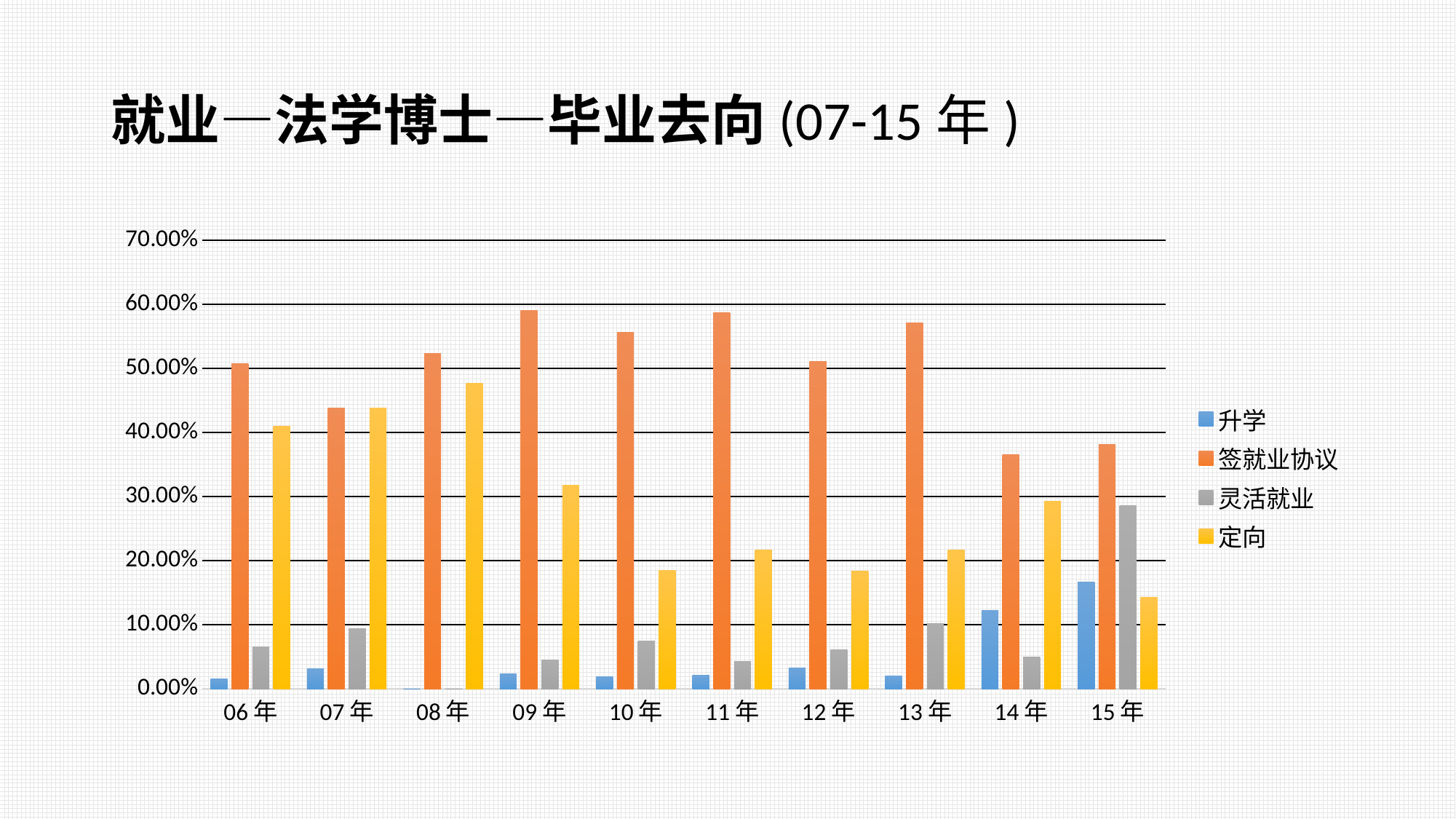

# 就业—法学博士—毕业去向(07-15年)

### Chart

| Category | 升学 | 签就业协议 | 灵活就业 | 定向 |
|---|---|---|---|---|
| 06年 | 0.016 | 0.508 | 0.066 | 0.41 |
| 07年 | 0.031 | 0.438 | 0.094 | 0.438 |
| 08年 | 0.0 | 0.523 | 0.0 | 0.477 |
| 09年 | 0.023 | 0.591 | 0.045 | 0.318 |
| 10年 | 0.019 | 0.556 | 0.074 | 0.185 |
| 11年 | 0.021 | 0.587 | 0.043 | 0.217 |
| 12年 | 0.032 | 0.511 | 0.061 | 0.184 |
| 13年 | 0.02 | 0.571 | 0.102 | 0.217 |
| 14年 | 0.122 | 0.366 | 0.049 | 0.293 |
| 15年 | 0.16666666666666666 | 0.38095238095238093 | 0.2857142857142857 | 0.14285714285714285 |